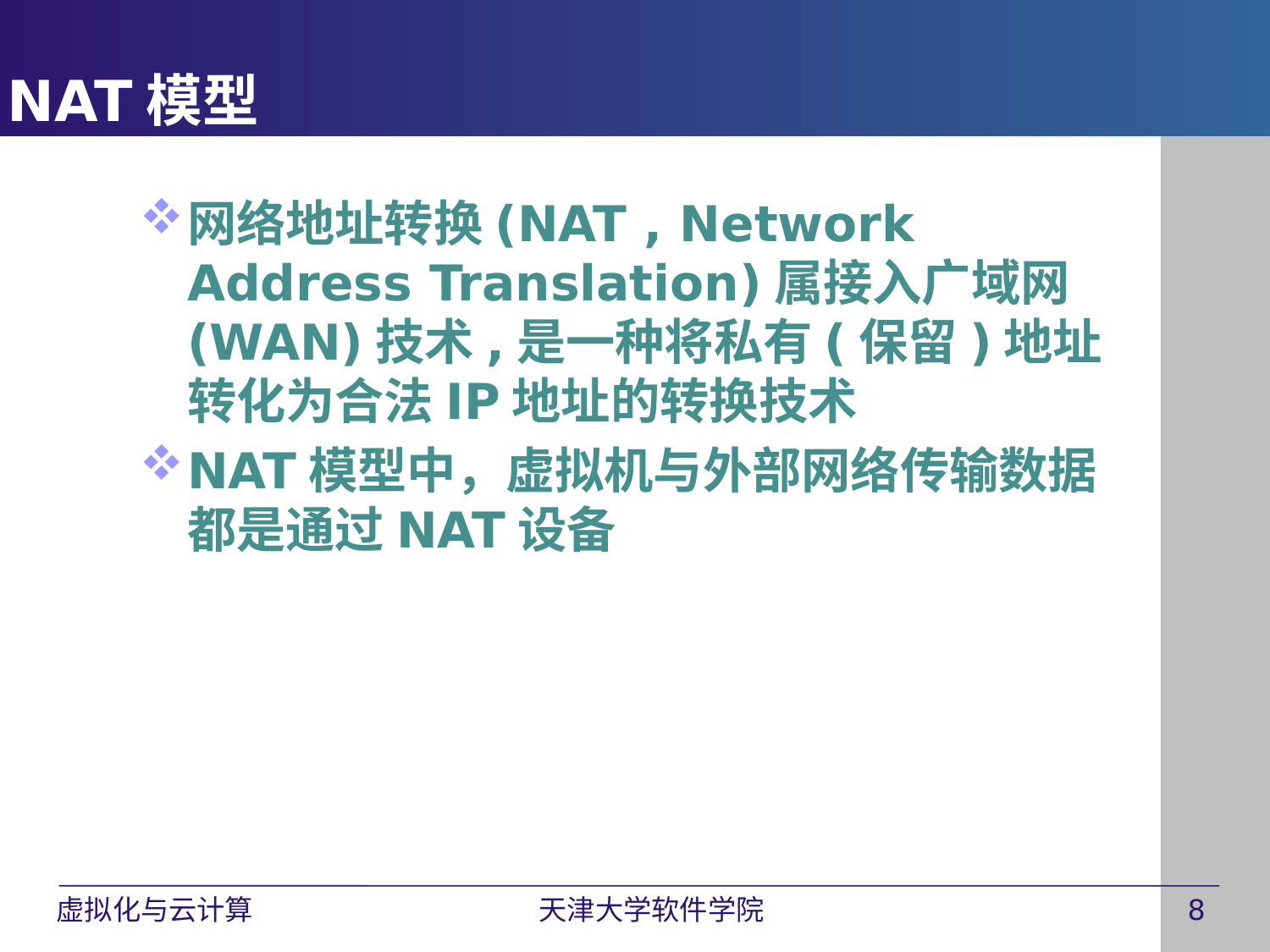

# NAT模型
网络地址转换(NAT , Network Address Translation)属接入广域网(WAN)技术,是一种将私有(保留)地址转化为合法IP地址的转换技术
NAT模型中，虚拟机与外部网络传输数据都是通过NAT设备